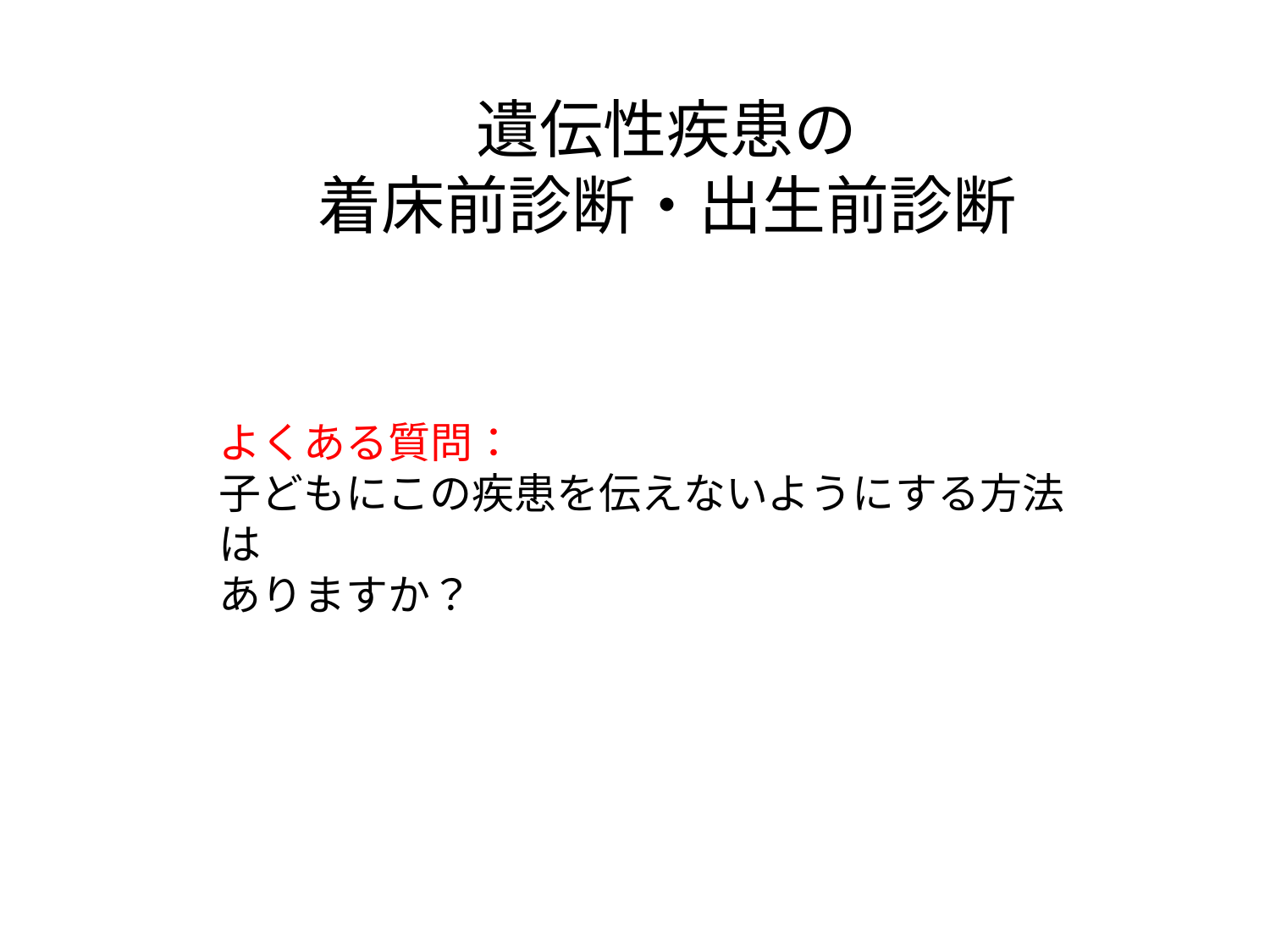

遺伝性疾患の
着床前診断・出生前診断
よくある質問：
子どもにこの疾患を伝えないようにする方法は
ありますか？